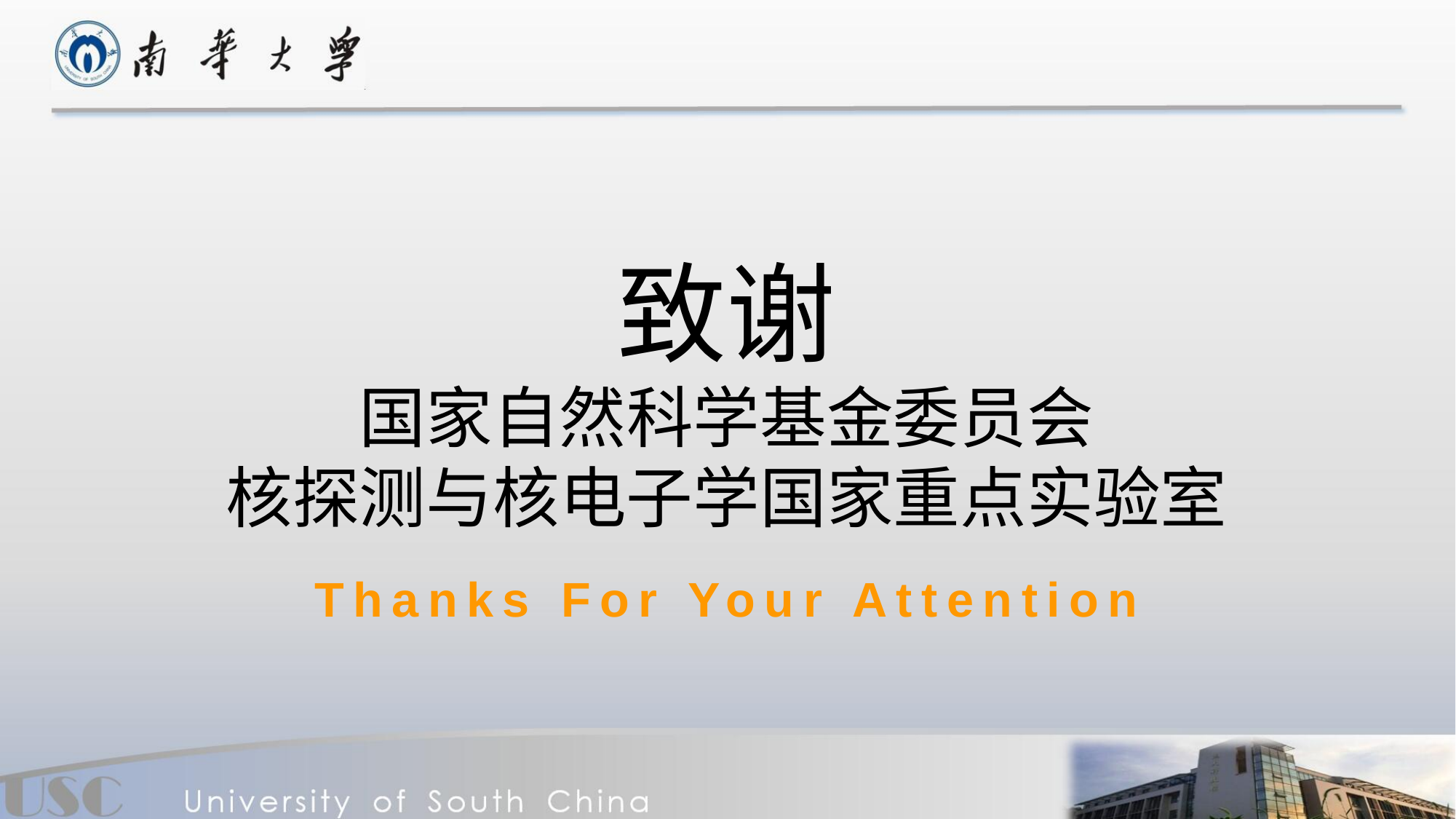

致谢
国家自然科学基金委员会
核探测与核电子学国家重点实验室
Thanks For Your Attention